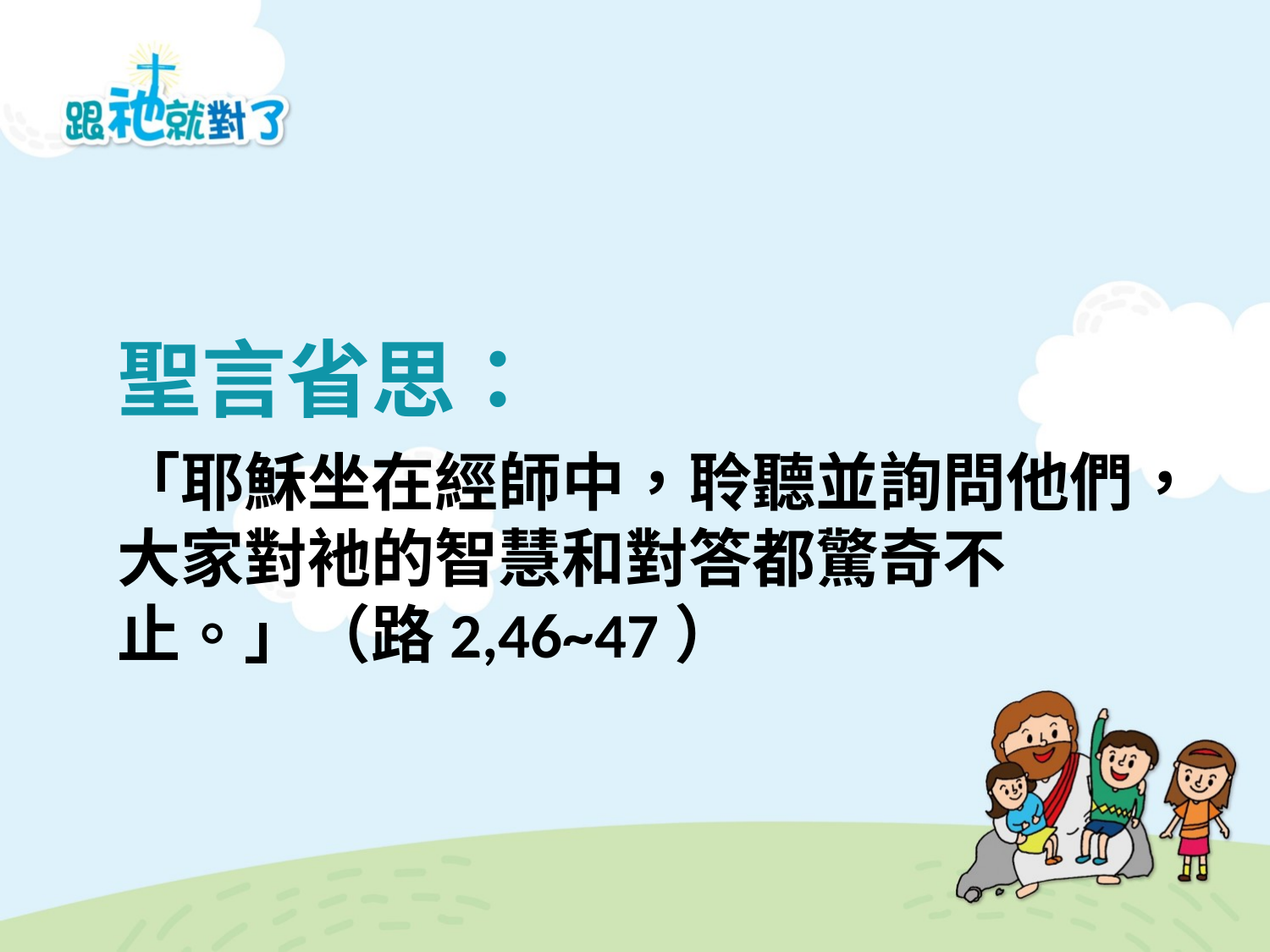

聖言省思：
「耶穌坐在經師中，聆聽並詢問他們，大家對衪的智慧和對答都驚奇不止。」（路2,46~47）